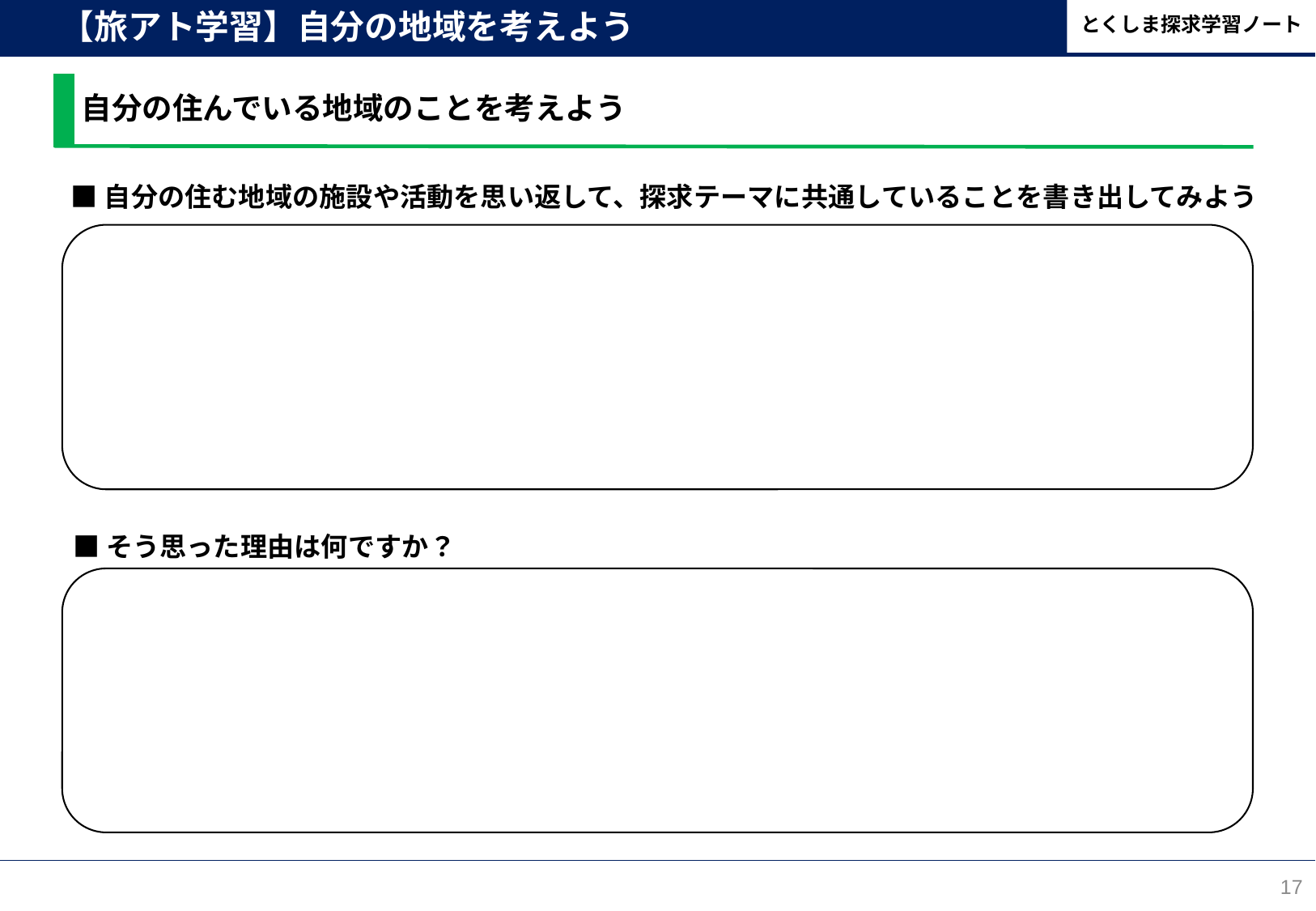

# 【旅アト学習】自分の地域を考えよう
自分の住んでいる地域のことを考えよう

■自分の住む地域の施設や活動を思い返して、探求テーマに共通していることを書き出してみよう

■そう思った理由は何ですか？

17